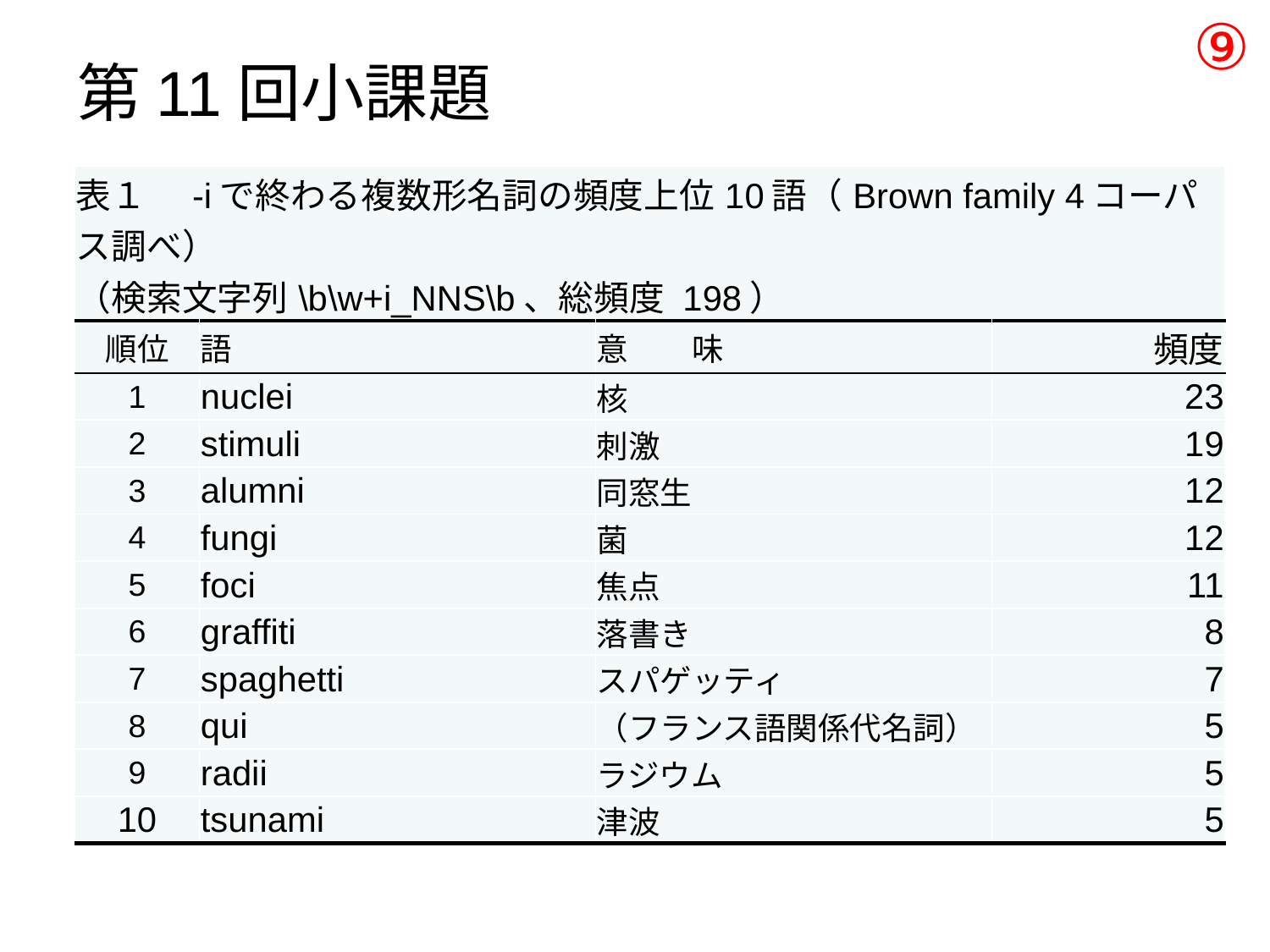

⑨
# 第11回小課題
| 表１　-iで終わる複数形名詞の頻度上位10語（Brown family 4コーパス調べ） （検索文字列\b\w+i\_NNS\b、総頻度 198） |  |  |  |
| --- | --- | --- | --- |
| 順位 | 語 | 意　　味 | 頻度 |
| 1 | nuclei | 核 | 23 |
| 2 | stimuli | 刺激 | 19 |
| 3 | alumni | 同窓生 | 12 |
| 4 | fungi | 菌 | 12 |
| 5 | foci | 焦点 | 11 |
| 6 | graffiti | 落書き | 8 |
| 7 | spaghetti | スパゲッティ | 7 |
| 8 | qui | （フランス語関係代名詞） | 5 |
| 9 | radii | ラジウム | 5 |
| 10 | tsunami | 津波 | 5 |